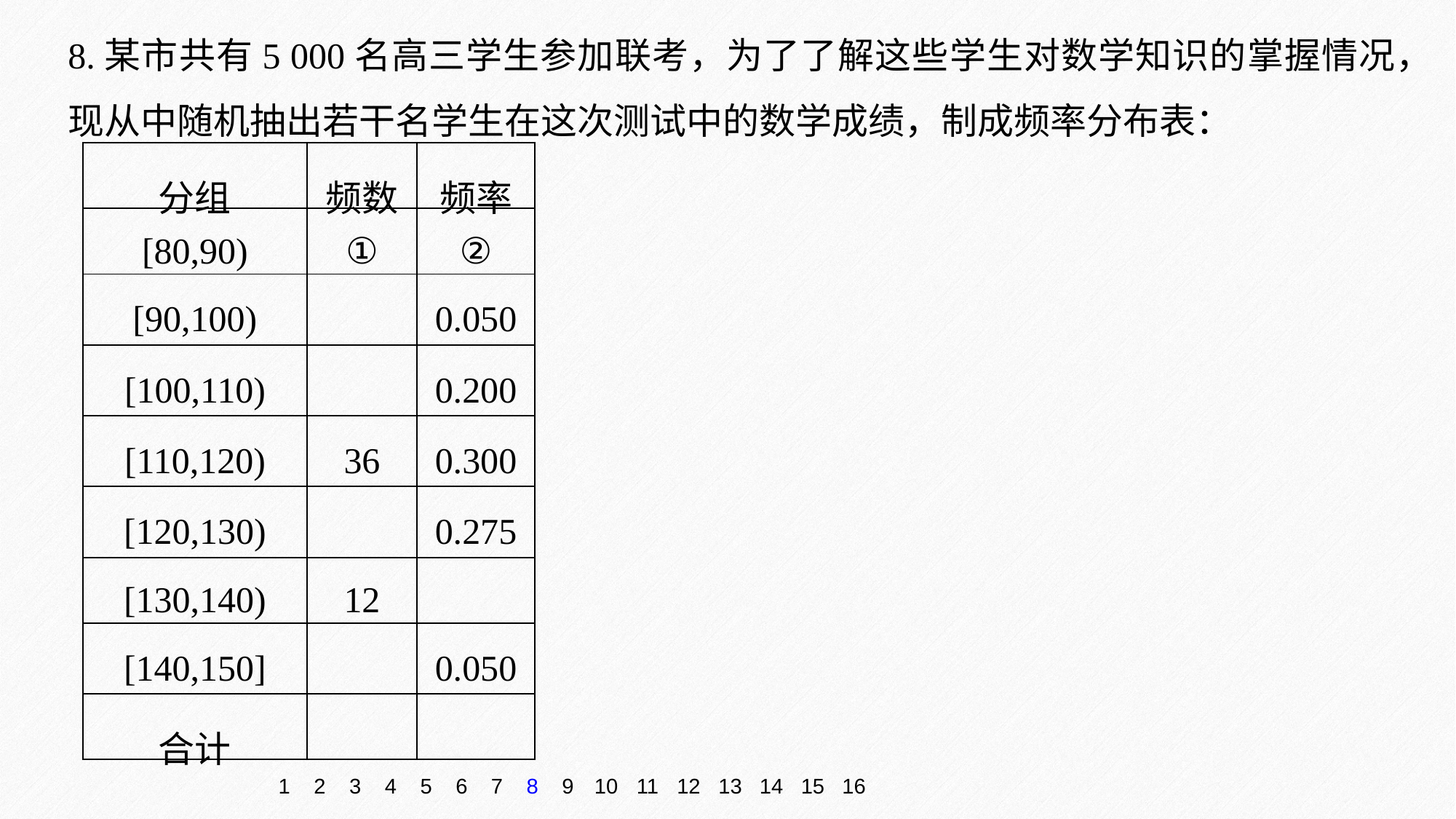

8.某市共有5 000名高三学生参加联考，为了了解这些学生对数学知识的掌握情况，现从中随机抽出若干名学生在这次测试中的数学成绩，制成频率分布表：
| 分组 | 频数 | 频率 |
| --- | --- | --- |
| [80,90) | ① | ② |
| [90,100) |  | 0.050 |
| [100,110) |  | 0.200 |
| [110,120) | 36 | 0.300 |
| [120,130) |  | 0.275 |
| [130,140) | 12 |  |
| [140,150] |  | 0.050 |
| 合计 |  |  |
1
2
3
4
5
6
7
8
9
10
11
12
13
14
15
16